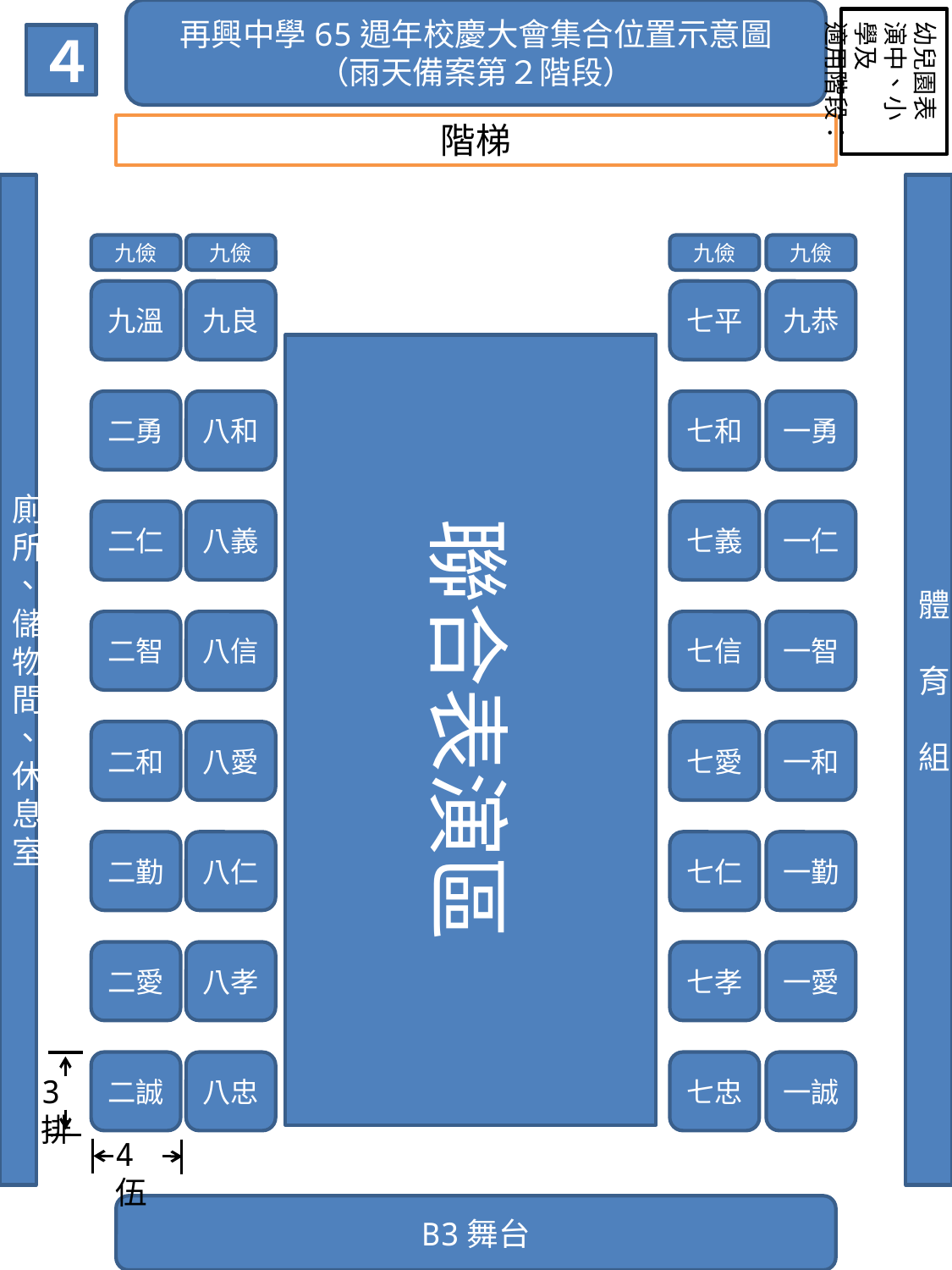

再興中學65週年校慶大會集合位置示意圖
（雨天備案第２階段）
幼兒園表演中、小學及
適用階段：

４
階梯
廁所、儲物間、休息室
體

育

組
九儉
九溫
二勇
二仁
二智
二和
二勤
二愛
二誠
九儉
九良
八和
八義
八信
八愛
八仁
八孝
八忠
九儉
七平
七和
七義
七信
七愛
七仁
七孝
七忠
九儉
九恭
一勇
一仁
一智
一和
一勤
一愛
一誠
聯合表演區
3排
4伍
B3舞台